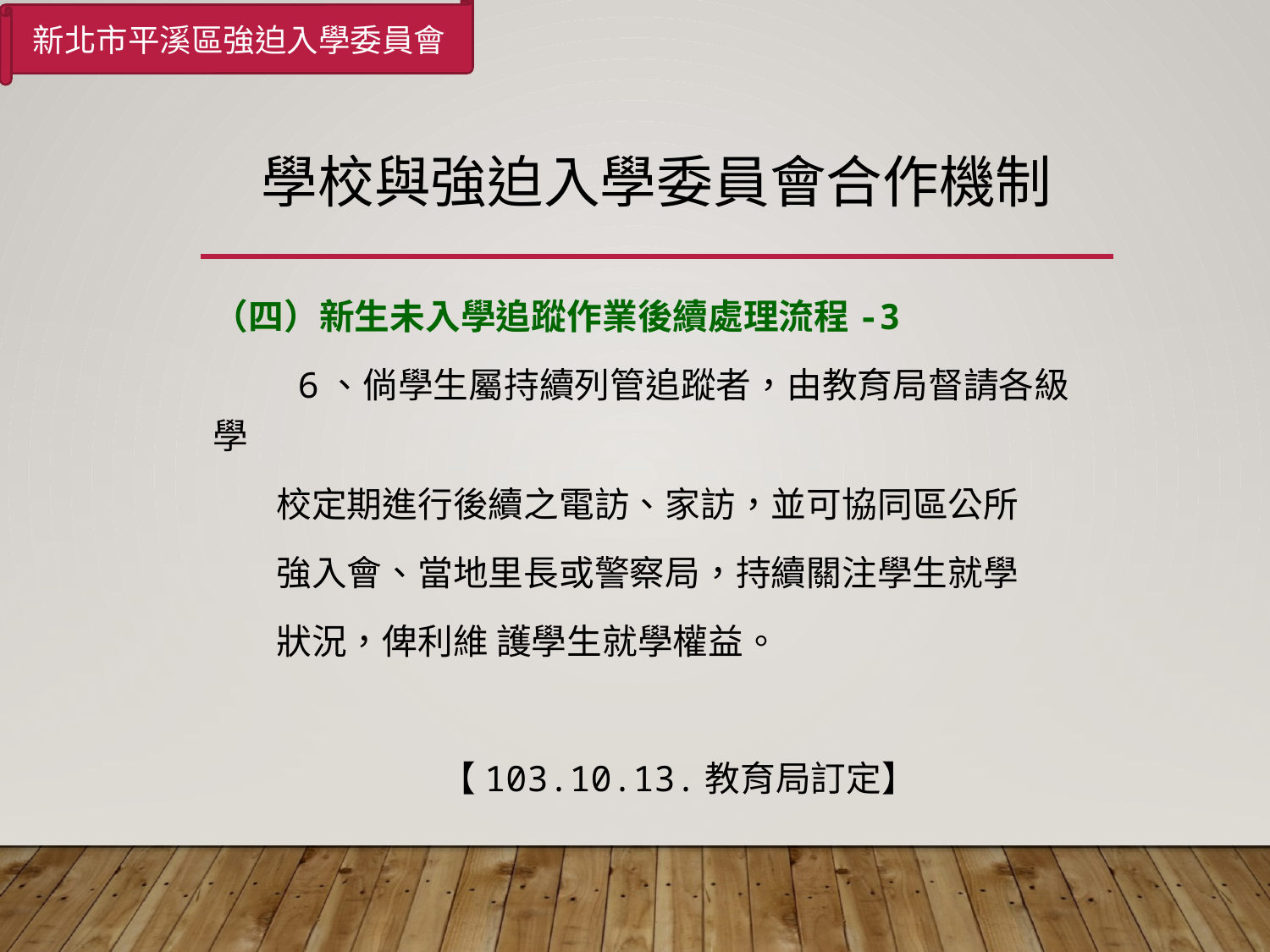

新北市平溪區強迫入學委員會
# 學校與強迫入學委員會合作機制
（四）新生未入學追蹤作業後續處理流程-3
    6、倘學生屬持續列管追蹤者，由教育局督請各級學
       校定期進行後續之電訪、家訪，並可協同區公所
       強入會、當地里長或警察局，持續關注學生就學
       狀況，俾利維 護學生就學權益。

                            【103.10.13.教育局訂定】